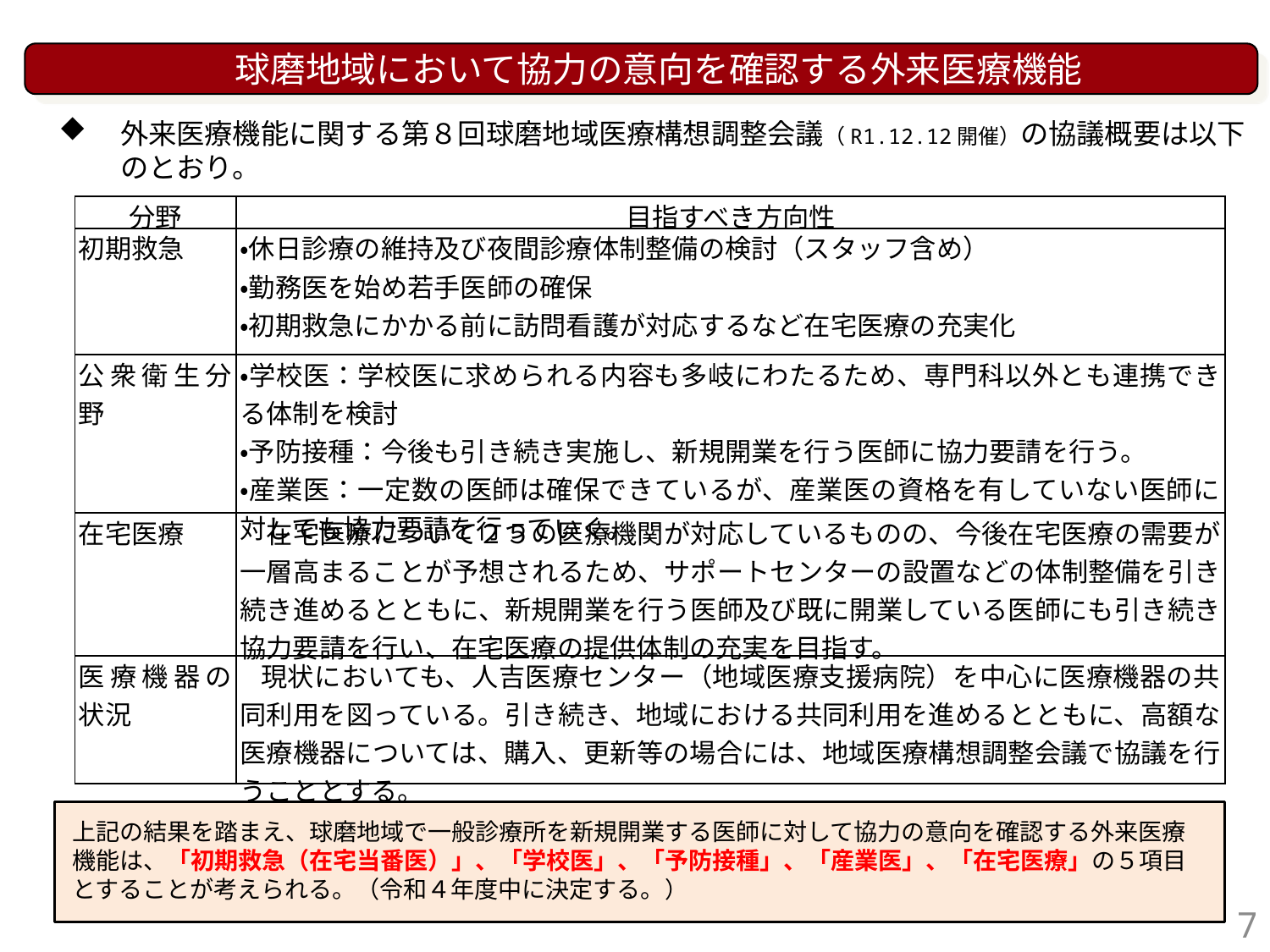

球磨地域において協力の意向を確認する外来医療機能
外来医療機能に関する第８回球磨地域医療構想調整会議（R1.12.12開催）の協議概要は以下のとおり。
| 分野 | 目指すべき方向性 |
| --- | --- |
| 初期救急 | ・休日診療の維持及び夜間診療体制整備の検討（スタッフ含め） ・勤務医を始め若手医師の確保 ・初期救急にかかる前に訪問看護が対応するなど在宅医療の充実化 |
| 公衆衛生分野 | ・学校医：学校医に求められる内容も多岐にわたるため、専門科以外とも連携できる体制を検討 ・予防接種：今後も引き続き実施し、新規開業を行う医師に協力要請を行う。 ・産業医：一定数の医師は確保できているが、産業医の資格を有していない医師に対しても協力要請を行っていく。 |
| 在宅医療 | 在宅医療について２５の医療機関が対応しているものの、今後在宅医療の需要が一層高まることが予想されるため、サポートセンターの設置などの体制整備を引き続き進めるとともに、新規開業を行う医師及び既に開業している医師にも引き続き協力要請を行い、在宅医療の提供体制の充実を目指す。 |
| 医療機器の状況 | 現状においても、人吉医療センター（地域医療支援病院）を中心に医療機器の共同利用を図っている。引き続き、地域における共同利用を進めるとともに、高額な医療機器については、購入、更新等の場合には、地域医療構想調整会議で協議を行うこととする。 |

上記の結果を踏まえ、球磨地域で一般診療所を新規開業する医師に対して協力の意向を確認する外来医療機能は、「初期救急（在宅当番医）」、「学校医」、「予防接種」、「産業医」、「在宅医療」の５項目とすることが考えられる。（令和４年度中に決定する。）
7